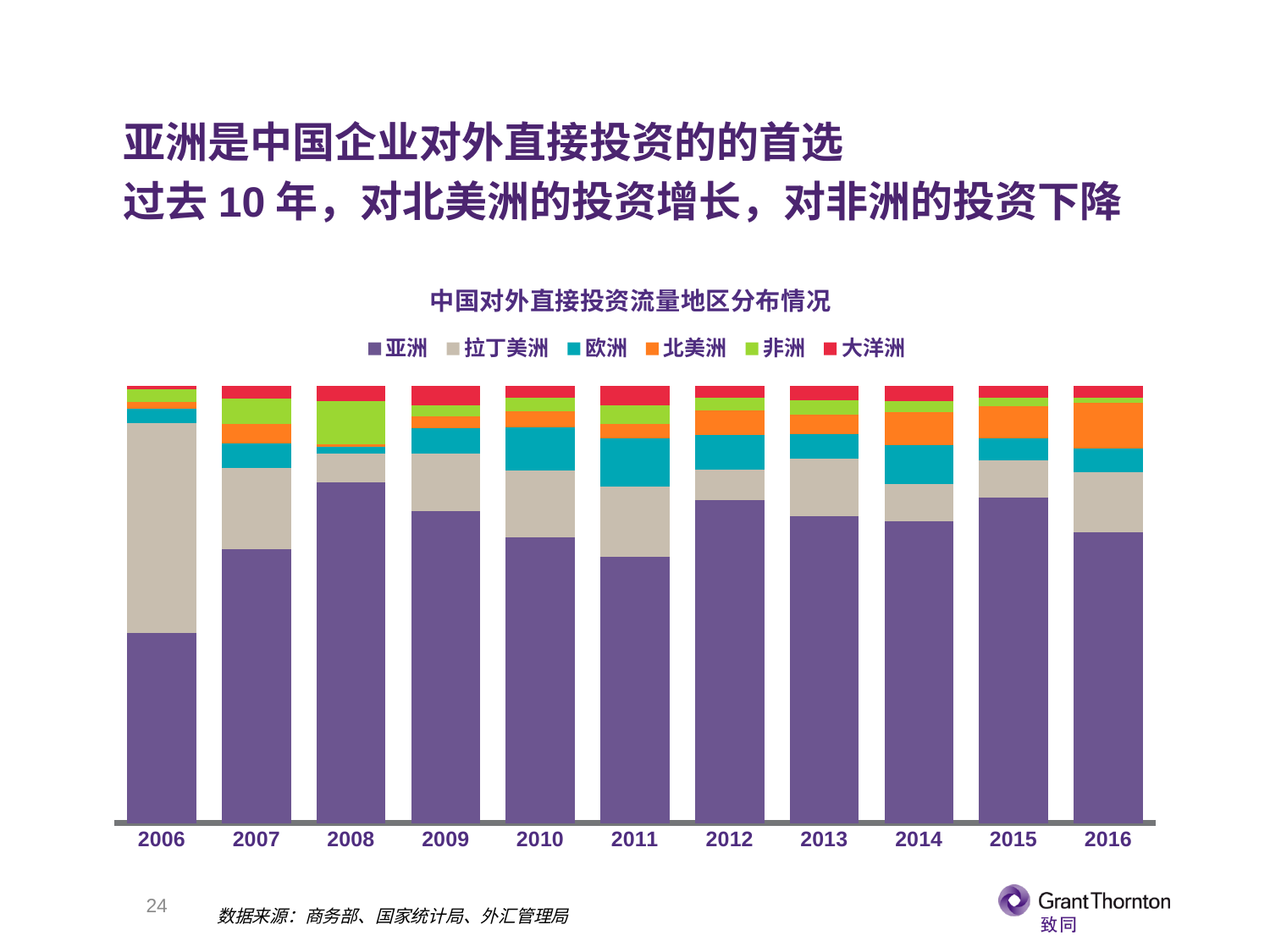

亚洲是中国企业对外直接投资的的首选
过去10年，对北美洲的投资增长，对非洲的投资下降

### Chart: 中国对外直接投资流量地区分布情况

| Category | 亚洲 | 拉丁美洲 | 欧洲 | 北美洲 | 非洲 | 大洋洲 |
|---|---|---|---|---|---|---|
| 2006 | 0.434 | 0.48 | 0.034 | 0.015 | 0.029 | 0.008 |
| 2007 | 0.626 | 0.185 | 0.058 | 0.043 | 0.059 | 0.029 |
| 2008 | 0.779 | 0.066 | 0.016 | 0.006 | 0.098 | 0.035 |
| 2009 | 0.714 | 0.13 | 0.059 | 0.027 | 0.026 | 0.044 |
| 2010 | 0.653 | 0.153 | 0.098 | 0.038 | 0.031 | 0.027 |
| 2011 | 0.609 | 0.16 | 0.111 | 0.033 | 0.043 | 0.044 |
| 2012 | 0.738 | 0.07 | 0.08 | 0.056 | 0.029 | 0.027 |
| 2013 | 0.701 | 0.133 | 0.055 | 0.045 | 0.032 | 0.034 |
| 2014 | 0.69 | 0.086 | 0.088 | 0.075 | 0.026 | 0.035 |
| 2015 | 0.744 | 0.086 | 0.049 | 0.074 | 0.02 | 0.027 |
| 2016 | 0.664 | 0.139 | 0.054 | 0.104 | 0.012 | 0.027 |
24
数据来源：商务部、国家统计局、外汇管理局